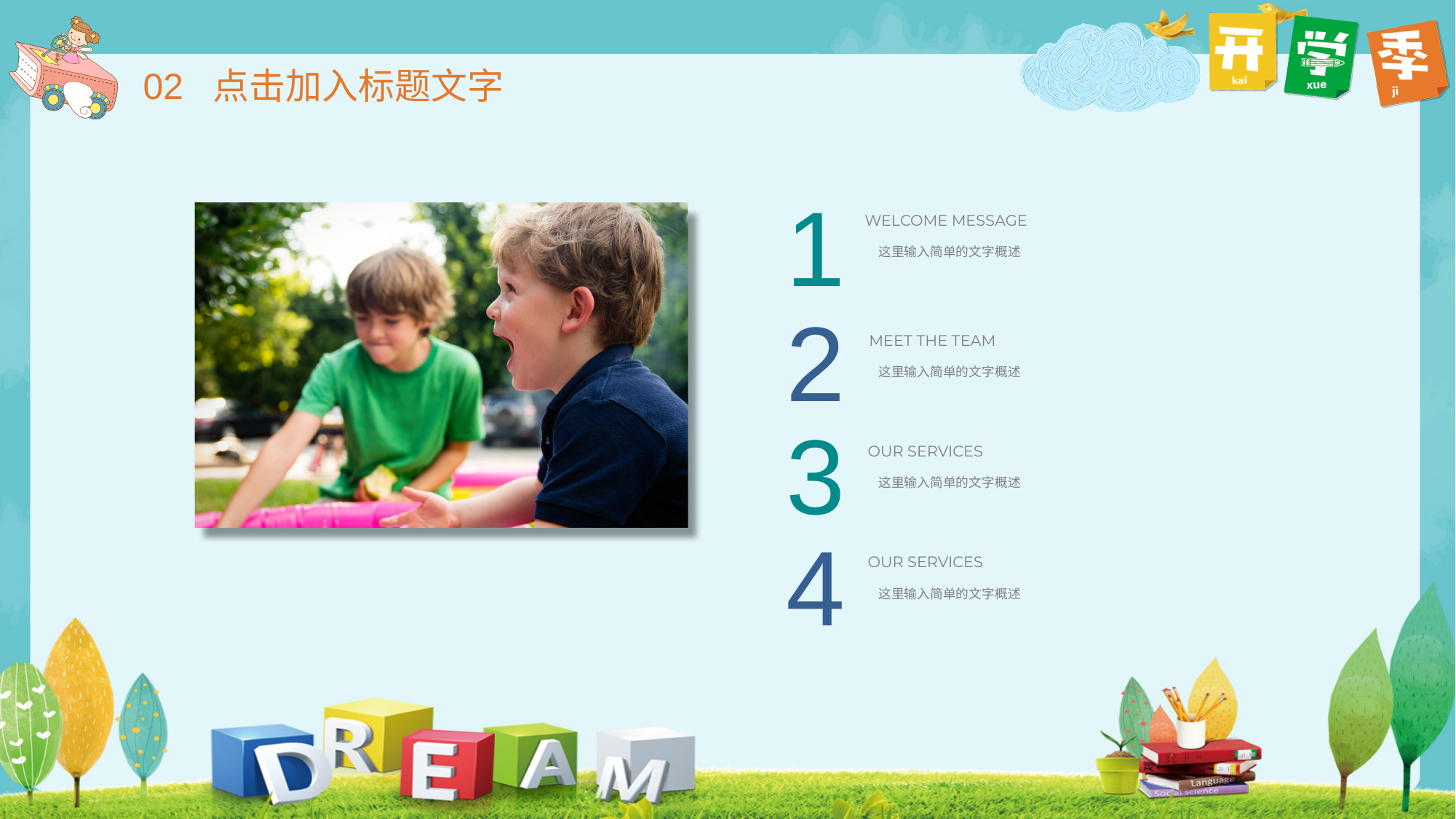

1

WELCOME MESSAGE
这里输入简单的文字概述

2
MEET THE TEAM
这里输入简单的文字概述

3
OUR SERVICES
这里输入简单的文字概述

4
OUR SERVICES
这里输入简单的文字概述